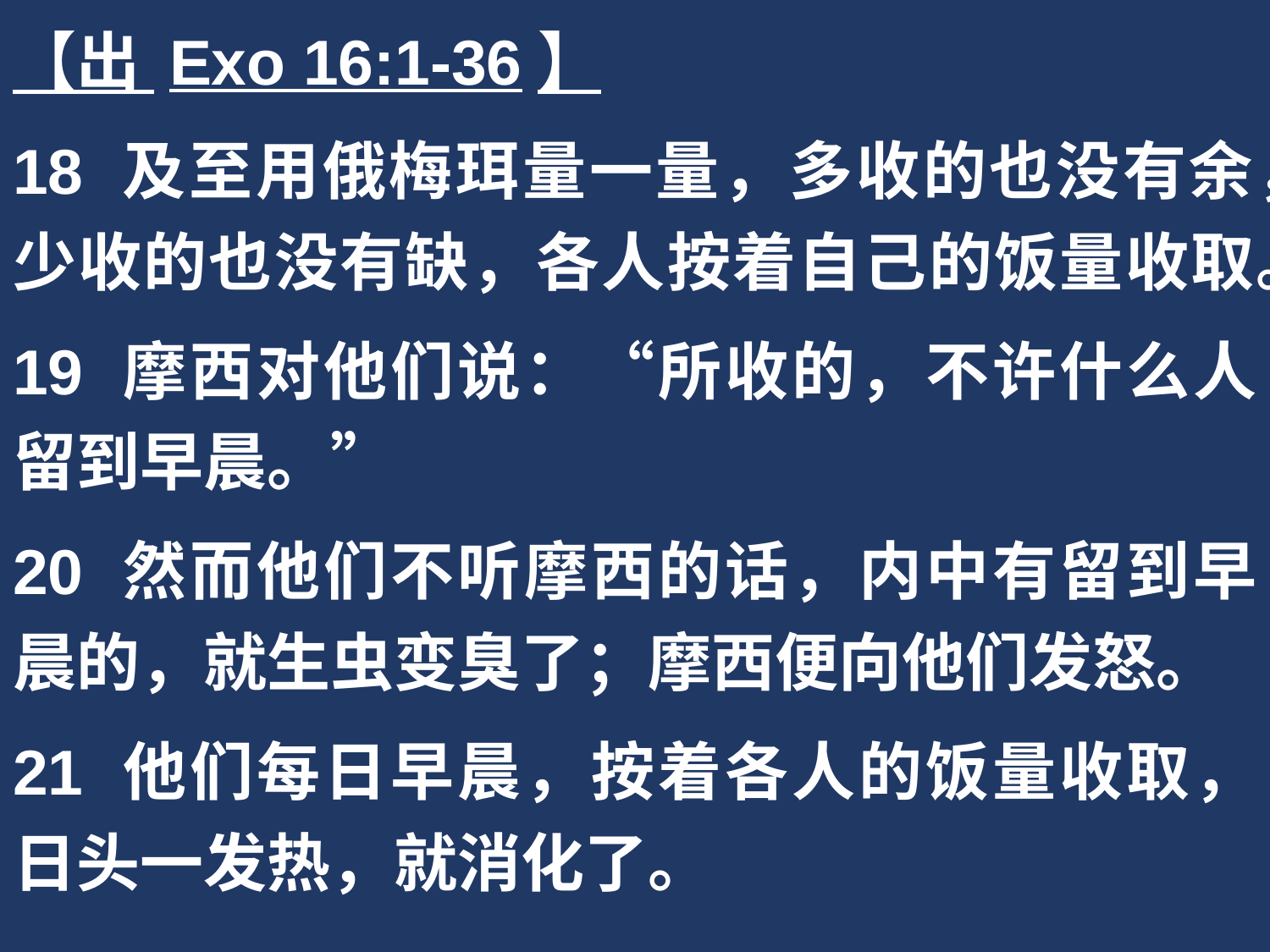

【出 Exo 16:1-36】
18 及至用俄梅珥量一量，多收的也没有余，少收的也没有缺，各人按着自己的饭量收取。
19 摩西对他们说：“所收的，不许什么人留到早晨。”
20 然而他们不听摩西的话，内中有留到早晨的，就生虫变臭了；摩西便向他们发怒。
21 他们每日早晨，按着各人的饭量收取，日头一发热，就消化了。